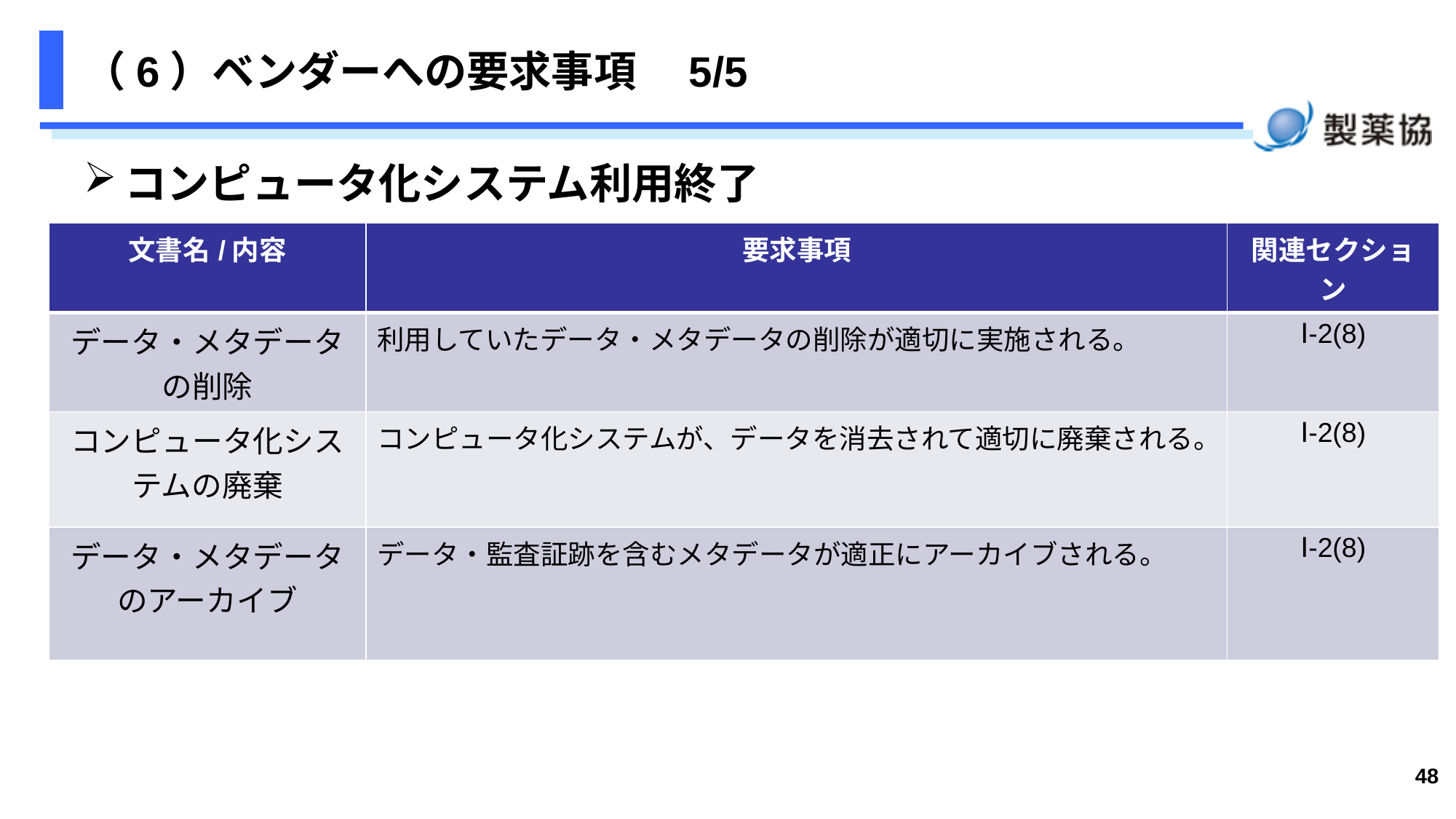

# （6）ベンダーへの要求事項　5/5
コンピュータ化システム利用終了

仕様検討段階
| 文書名/内容 | 要求事項 | 関連セクション |
| --- | --- | --- |
| データ・メタデータ の削除 | 利用していたデータ・メタデータの削除が適切に実施される。 | Ⅰ-2(8) |
| コンピュータ化システムの廃棄 | コンピュータ化システムが、データを消去されて適切に廃棄される。 | Ⅰ-2(8) |
| データ・メタデータのアーカイブ | データ・監査証跡を含むメタデータが適正にアーカイブされる。 | Ⅰ-2(8) |
48